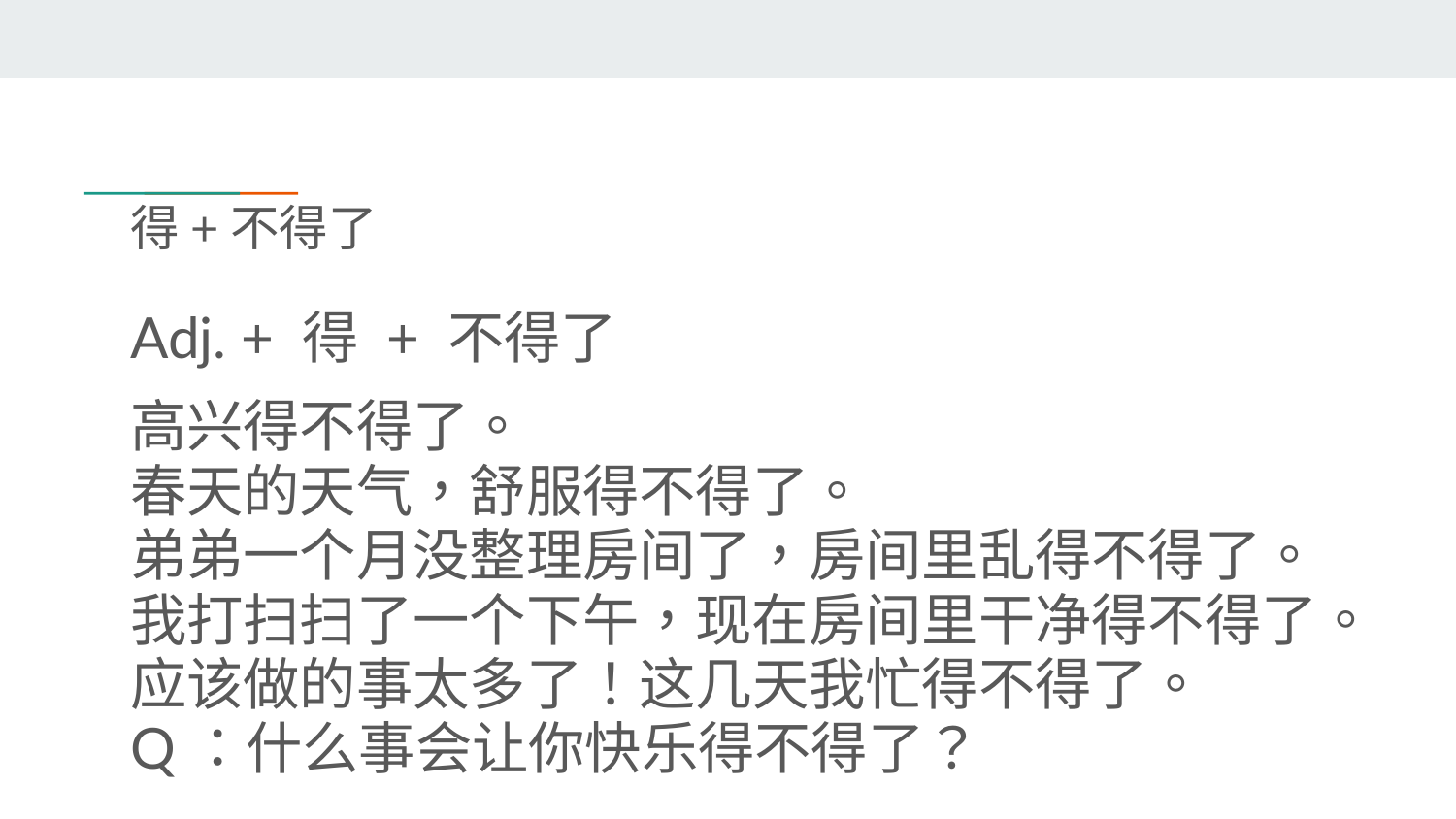

# 得+不得了

Adj. + 得 + 不得了
高兴得不得了。
春天的天气，舒服得不得了。
弟弟一个月没整理房间了，房间里乱得不得了。
我打扫扫了一个下午，现在房间里干净得不得了。
应该做的事太多了！这几天我忙得不得了。
Q：什么事会让你快乐得不得了？